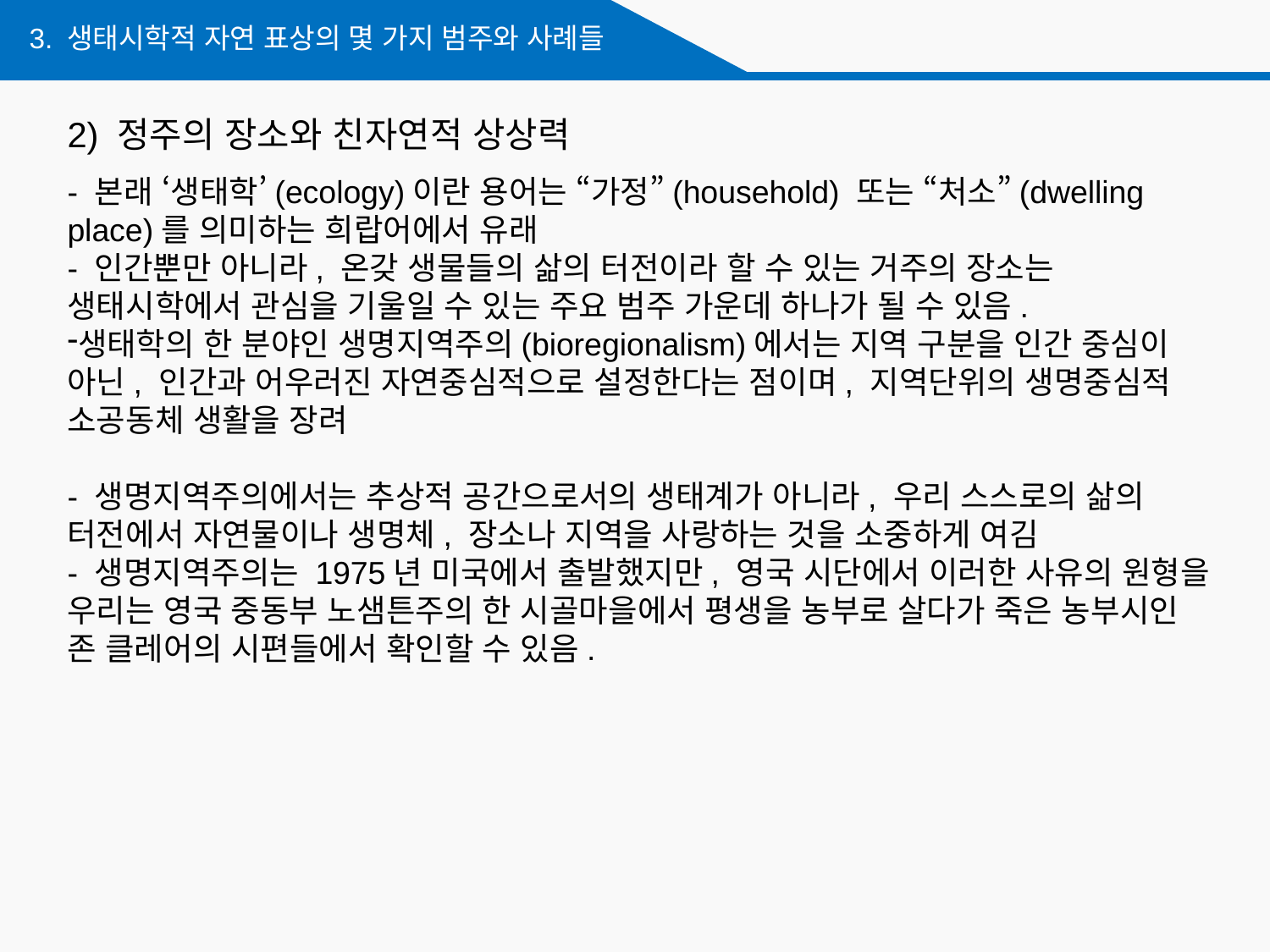

3. 생태시학적 자연 표상의 몇 가지 범주와 사례들

2) 정주의 장소와 친자연적 상상력

- 본래 ‘생태학’(ecology)이란 용어는 “가정”(household) 또는 “처소”(dwelling place)를 의미하는 희랍어에서 유래
- 인간뿐만 아니라, 온갖 생물들의 삶의 터전이라 할 수 있는 거주의 장소는 생태시학에서 관심을 기울일 수 있는 주요 범주 가운데 하나가 될 수 있음.
생태학의 한 분야인 생명지역주의(bioregionalism)에서는 지역 구분을 인간 중심이 아닌, 인간과 어우러진 자연중심적으로 설정한다는 점이며, 지역단위의 생명중심적 소공동체 생활을 장려

- 생명지역주의에서는 추상적 공간으로서의 생태계가 아니라, 우리 스스로의 삶의 터전에서 자연물이나 생명체, 장소나 지역을 사랑하는 것을 소중하게 여김
- 생명지역주의는 1975년 미국에서 출발했지만, 영국 시단에서 이러한 사유의 원형을 우리는 영국 중동부 노샘튼주의 한 시골마을에서 평생을 농부로 살다가 죽은 농부시인 존 클레어의 시편들에서 확인할 수 있음.